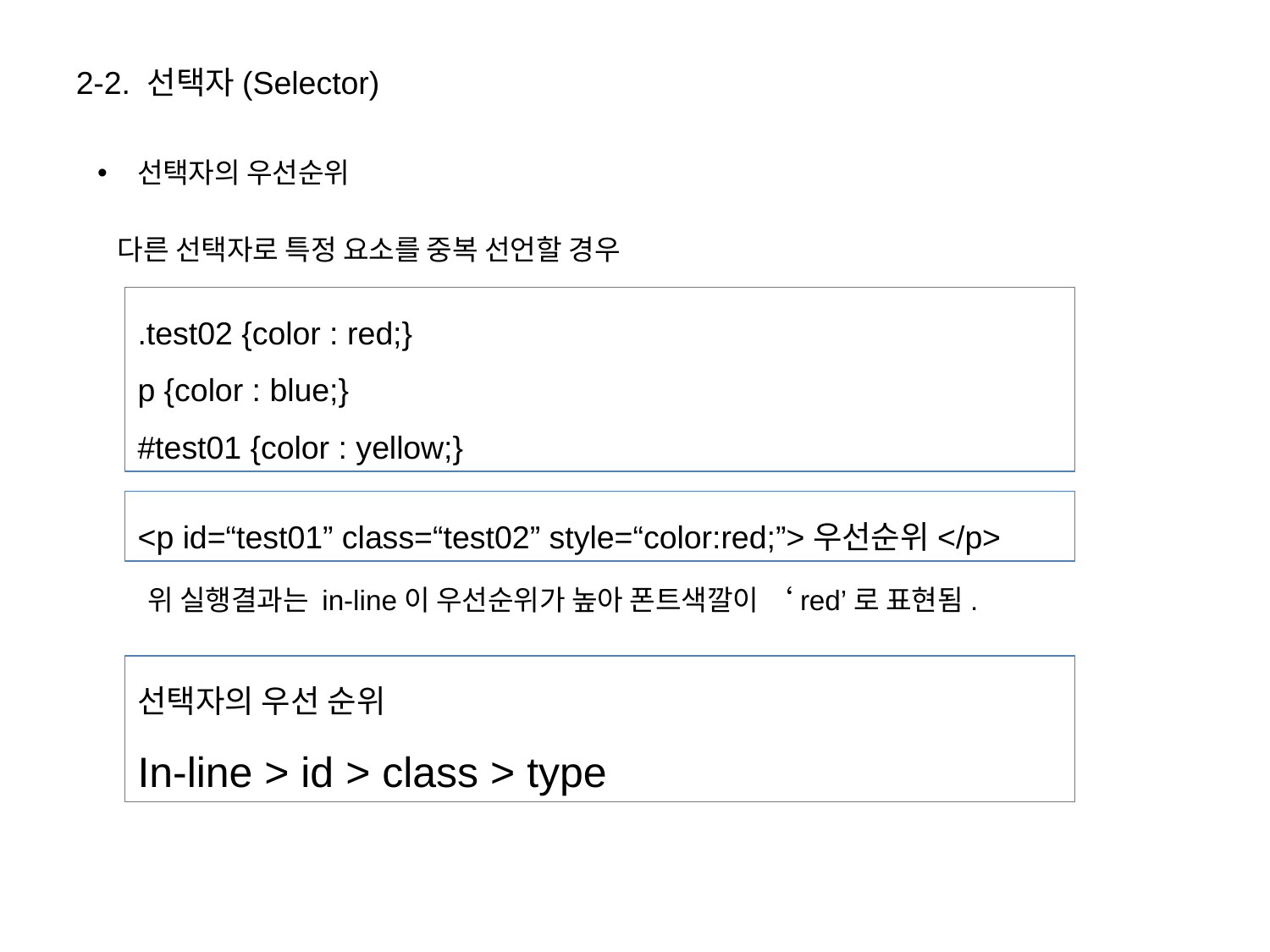

2-2. 선택자(Selector)
선택자의 우선순위
다른 선택자로 특정 요소를 중복 선언할 경우
.test02 {color : red;}
p {color : blue;}
#test01 {color : yellow;}
<p id=“test01” class=“test02” style=“color:red;”>우선순위</p>
위 실행결과는 in-line이 우선순위가 높아 폰트색깔이 ‘red’로 표현됨.
선택자의 우선 순위
In-line > id > class > type